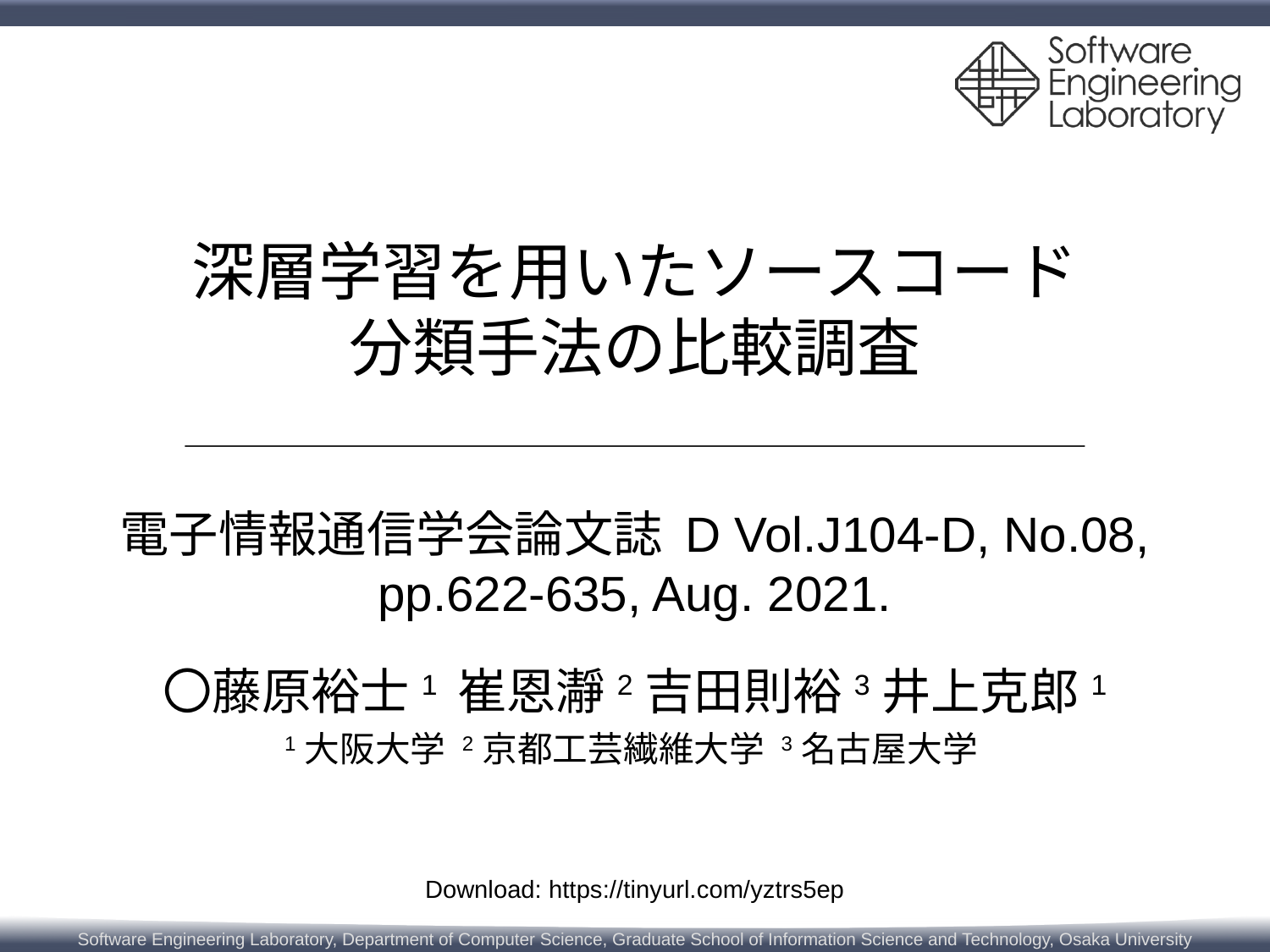

# 深層学習を用いたソースコード 分類手法の比較調査
電子情報通信学会論文誌 D Vol.J104-D, No.08, pp.622-635, Aug. 2021.

〇藤原裕士1 崔恩瀞2吉田則裕3井上克郎1
1大阪大学 2京都工芸繊維大学 3名古屋大学
Download: https://tinyurl.com/yztrs5ep